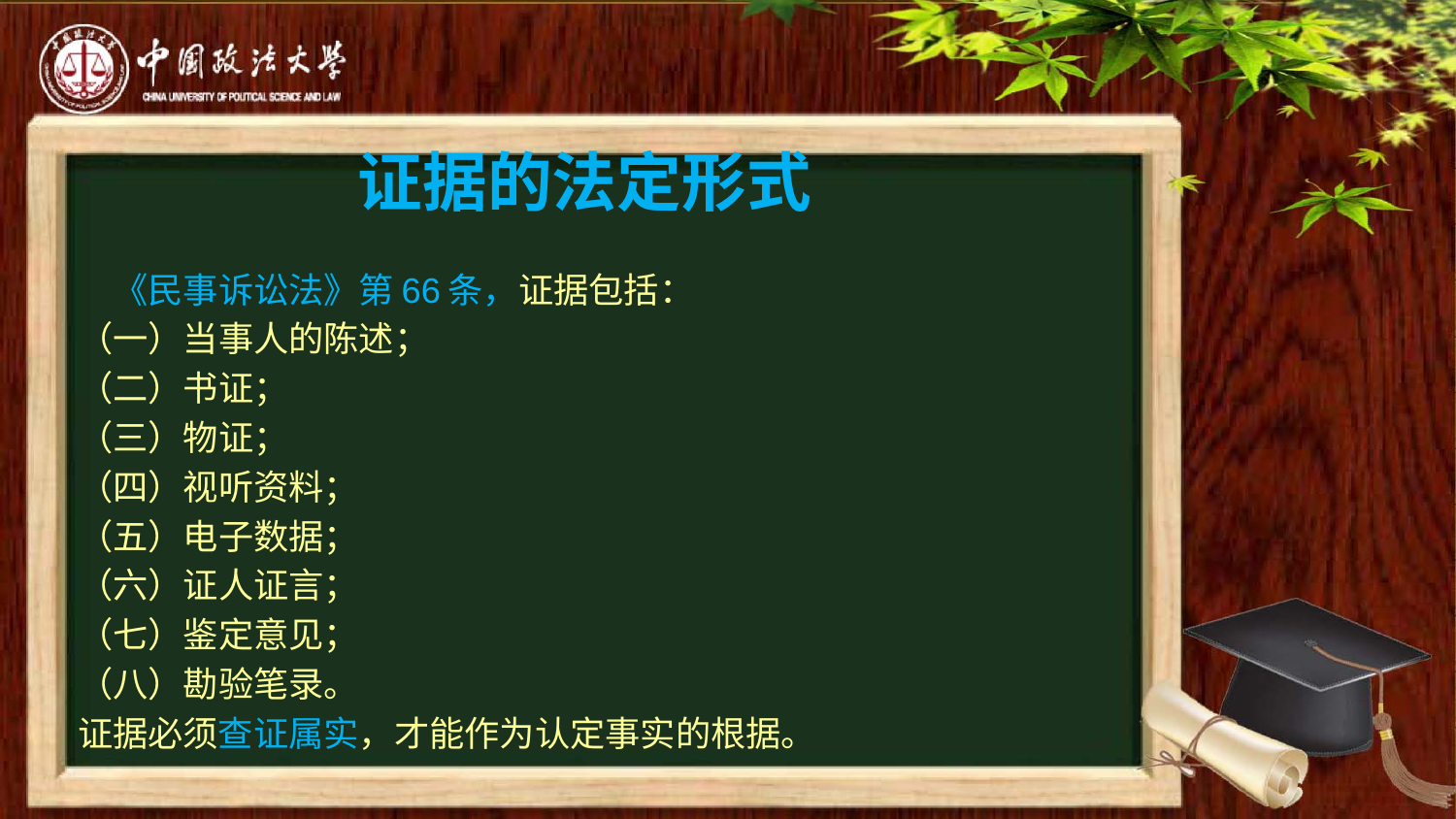

# 证据的法定形式
　《民事诉讼法》第66条，证据包括：
（一）当事人的陈述；
（二）书证；
（三）物证；
（四）视听资料；
（五）电子数据；
（六）证人证言；
（七）鉴定意见；
（八）勘验笔录。
证据必须查证属实，才能作为认定事实的根据。